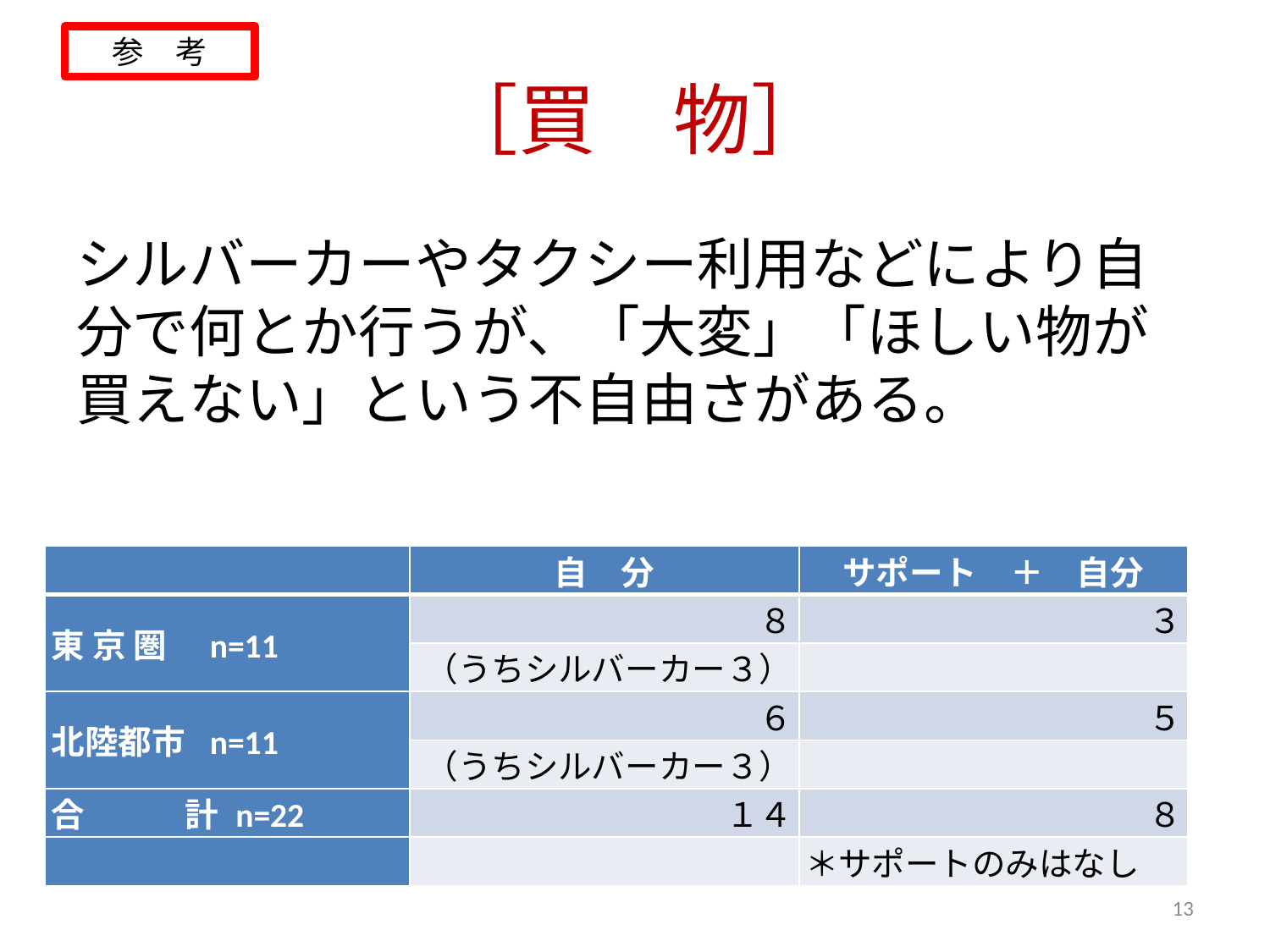

参　考
# ［買　物］
シルバーカーやタクシー利用などにより自分で何とか行うが、「大変」「ほしい物が買えない」という不自由さがある。

|  | 自　分 | サポート　＋　自分 |
| --- | --- | --- |
| 東 京 圏　n=11 | ８ | ３ |
|  | （うちシルバーカー３） |  |
| 北陸都市 n=11 | ６ | ５ |
|  | （うちシルバーカー３） |  |
| 合　　　計 n=22 | １４ | ８ |
|  |  | ＊サポートのみはなし |
13